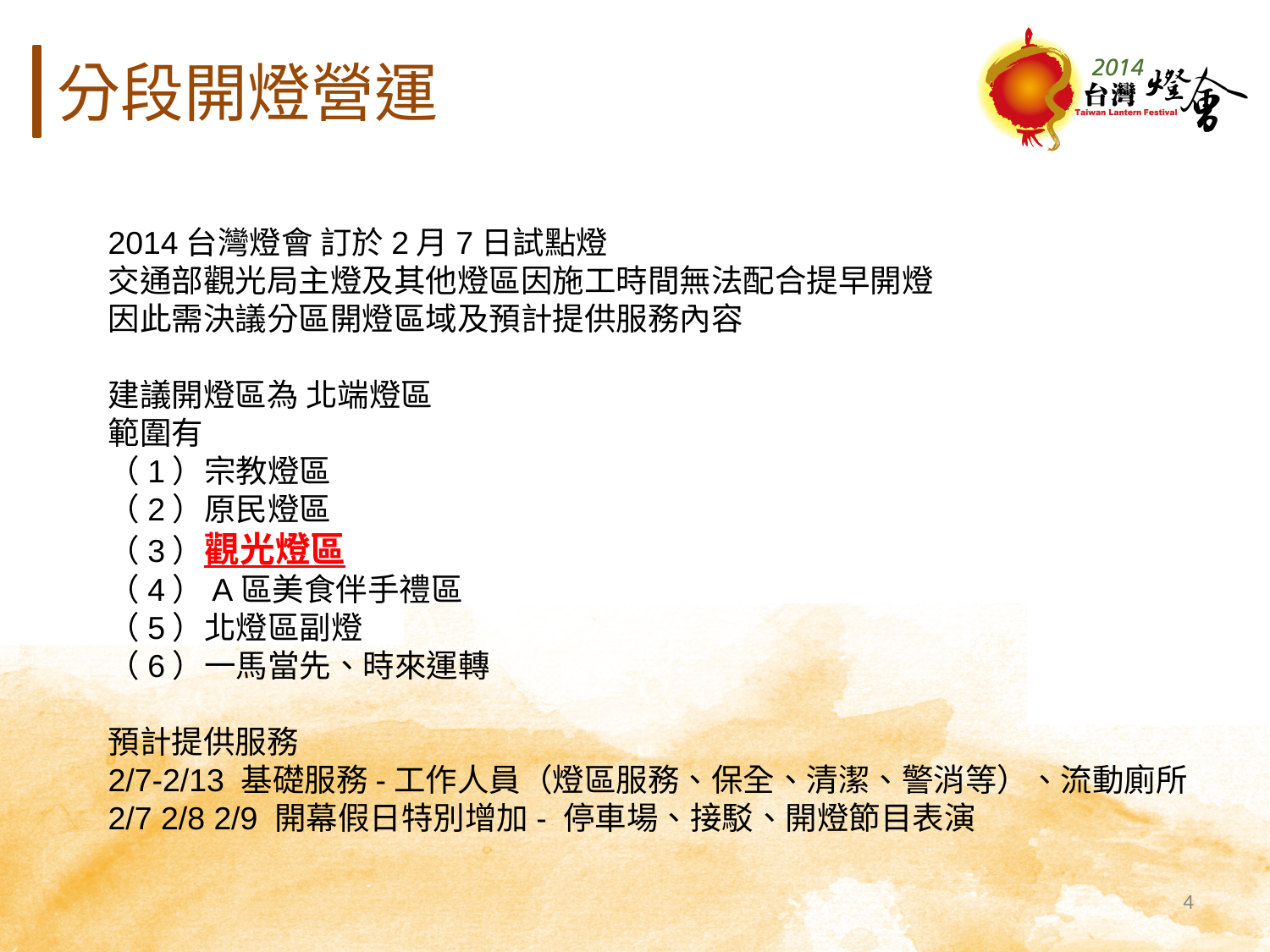

分段開燈營運

2014台灣燈會 訂於2月7日試點燈
交通部觀光局主燈及其他燈區因施工時間無法配合提早開燈
因此需決議分區開燈區域及預計提供服務內容

建議開燈區為 北端燈區
範圍有
（1）宗教燈區
（2）原民燈區
（3）觀光燈區
（4）A區美食伴手禮區
（5）北燈區副燈
（6）一馬當先、時來運轉

預計提供服務
2/7-2/13 基礎服務-工作人員（燈區服務、保全、清潔、警消等）、流動廁所
2/7 2/8 2/9 開幕假日特別增加- 停車場、接駁、開燈節目表演
4